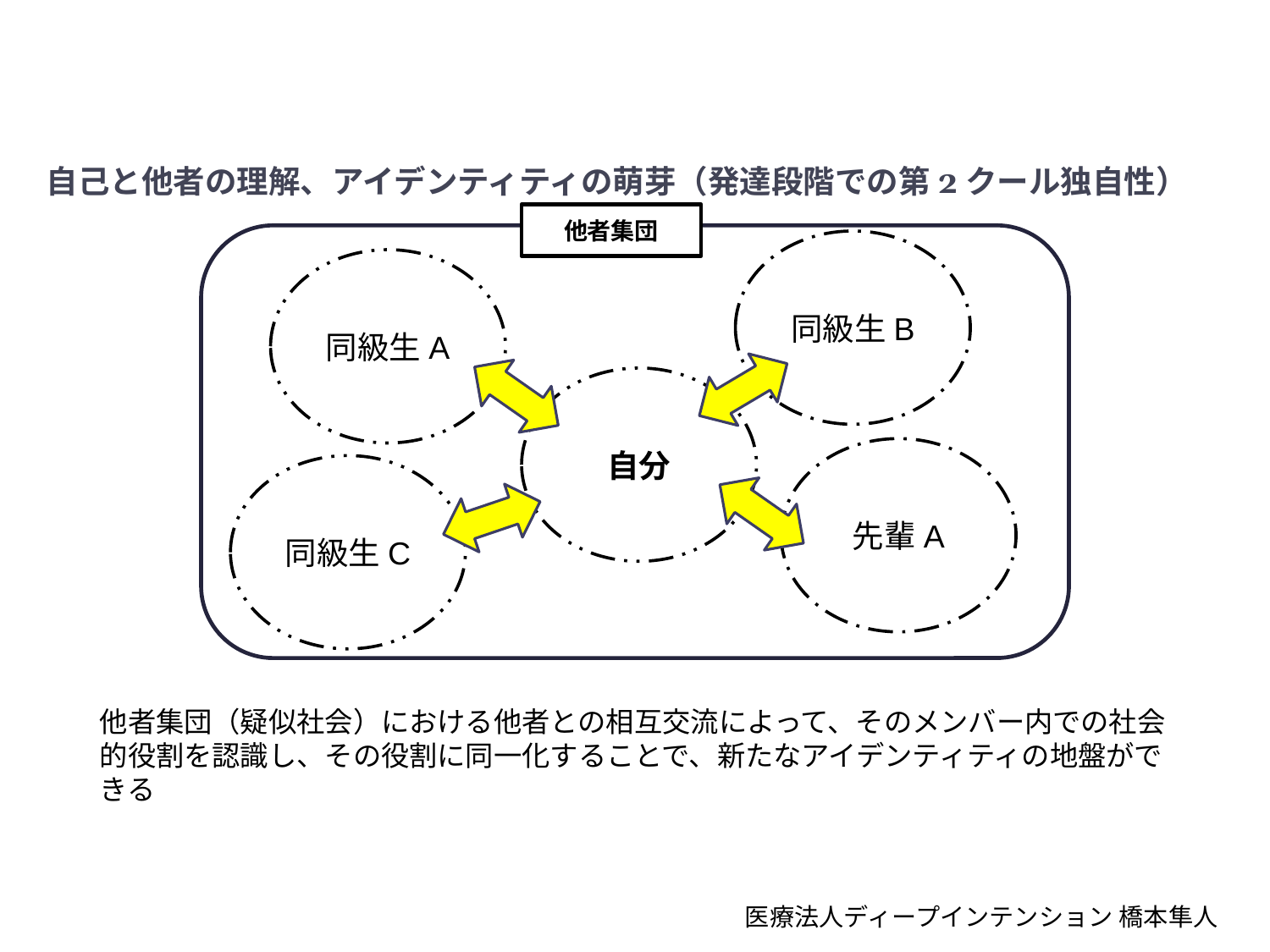

# 自己と他者の理解、アイデンティティの萌芽（発達段階での第2クール独自性）
他者集団

同級生B

他者集団（疑似社会）における他者との相互交流によって、そのメンバー内での社会的役割を認識し、その役割に同一化することで、新たなアイデンティティの地盤ができる

同級生A

自分
先輩A
同級生C

医療法人ディープインテンション 橋本隼人